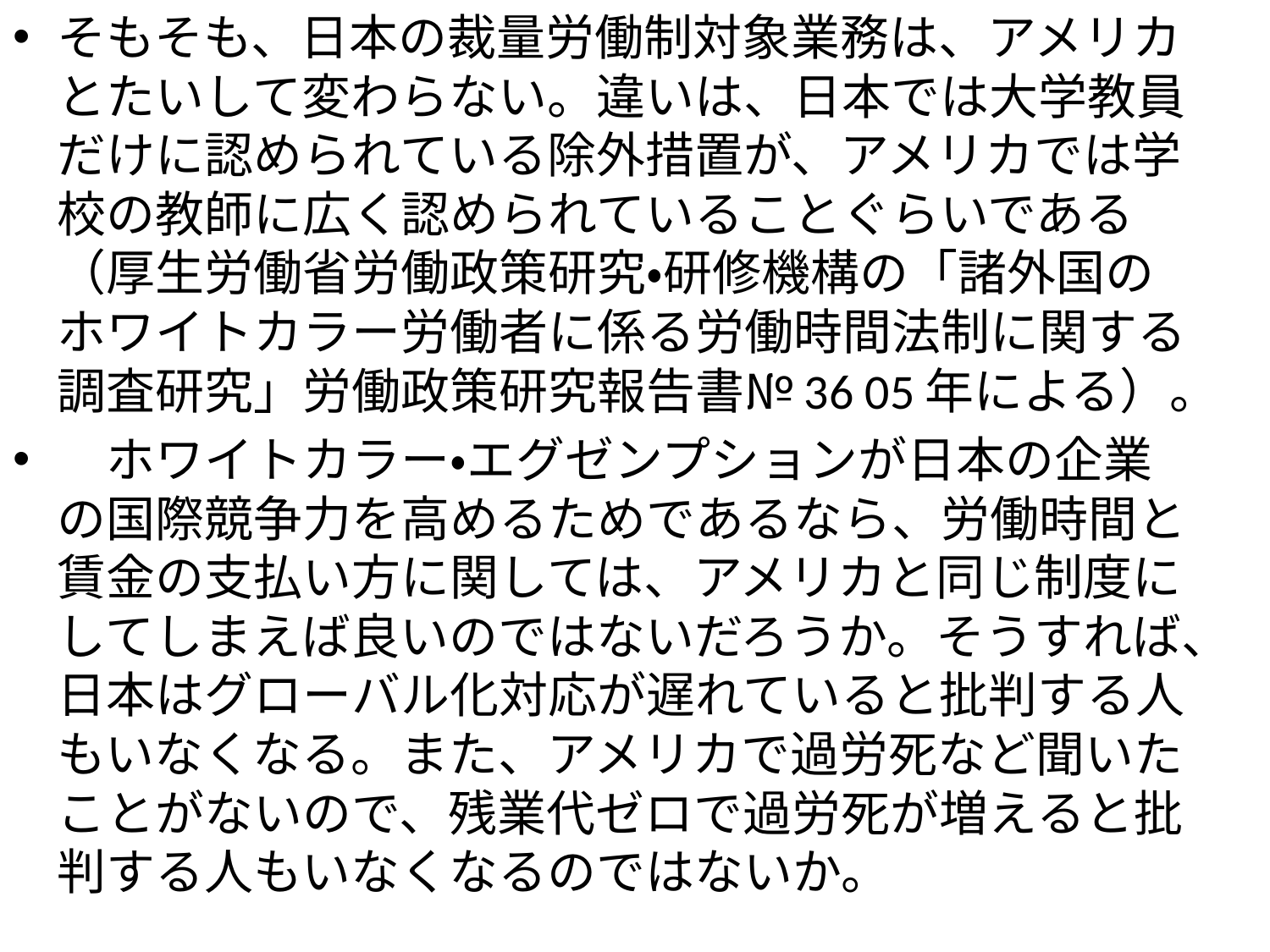

そもそも、日本の裁量労働制対象業務は、アメリカとたいして変わらない。違いは、日本では大学教員だけに認められている除外措置が、アメリカでは学校の教師に広く認められていることぐらいである（厚生労働省労働政策研究・研修機構の「諸外国のホワイトカラー労働者に係る労働時間法制に関する調査研究」労働政策研究報告書№36 05年による）。
　ホワイトカラー・エグゼンプションが日本の企業の国際競争力を高めるためであるなら、労働時間と賃金の支払い方に関しては、アメリカと同じ制度にしてしまえば良いのではないだろうか。そうすれば、日本はグローバル化対応が遅れていると批判する人もいなくなる。また、アメリカで過労死など聞いたことがないので、残業代ゼロで過労死が増えると批判する人もいなくなるのではないか。